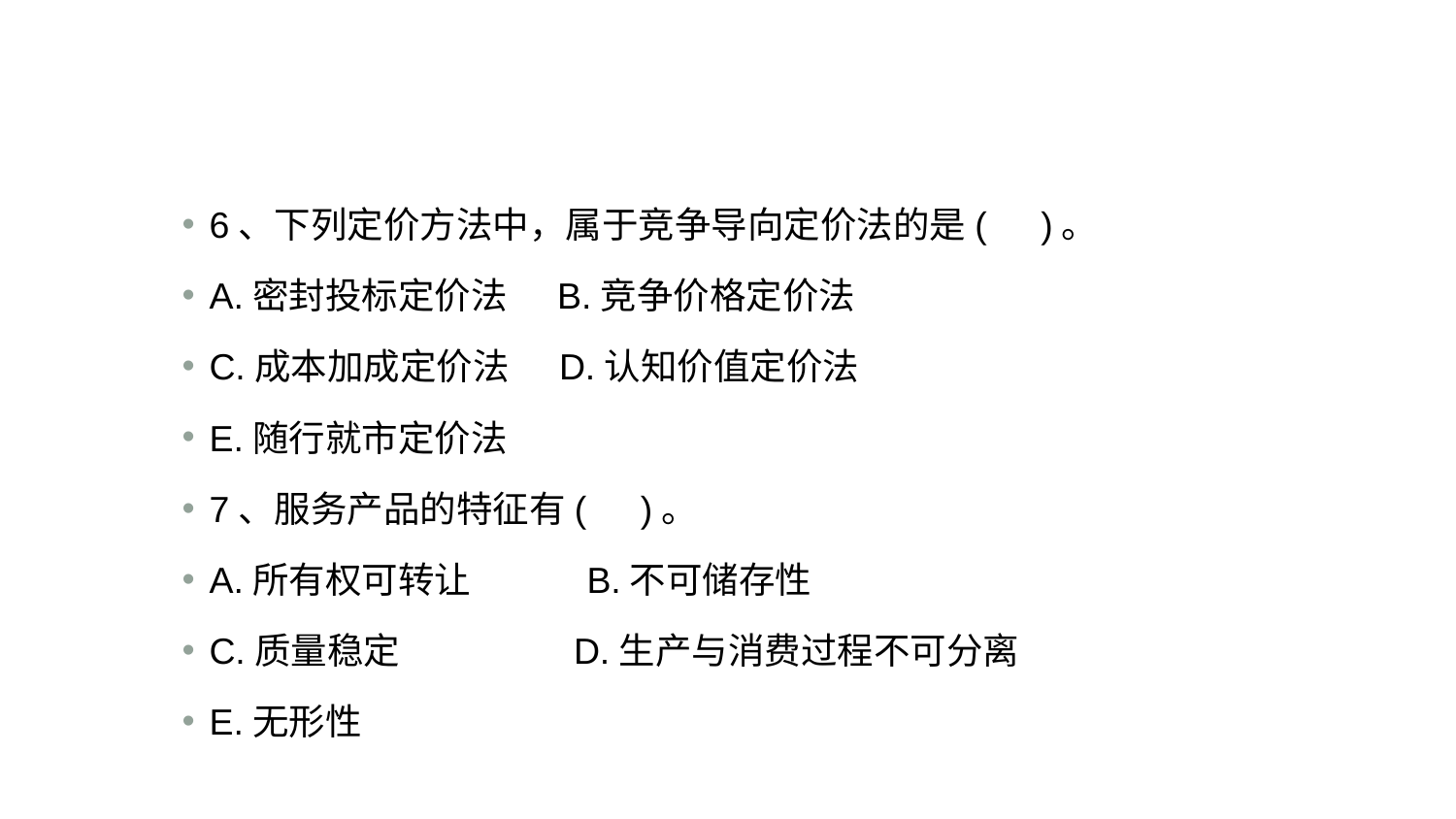

#
6、下列定价方法中，属于竞争导向定价法的是(　)。
A.密封投标定价法     B.竞争价格定价法
C.成本加成定价法     D.认知价值定价法
E.随行就市定价法
7、服务产品的特征有(　)。
A.所有权可转让             B.不可储存性
C.质量稳定                    D.生产与消费过程不可分离
E.无形性